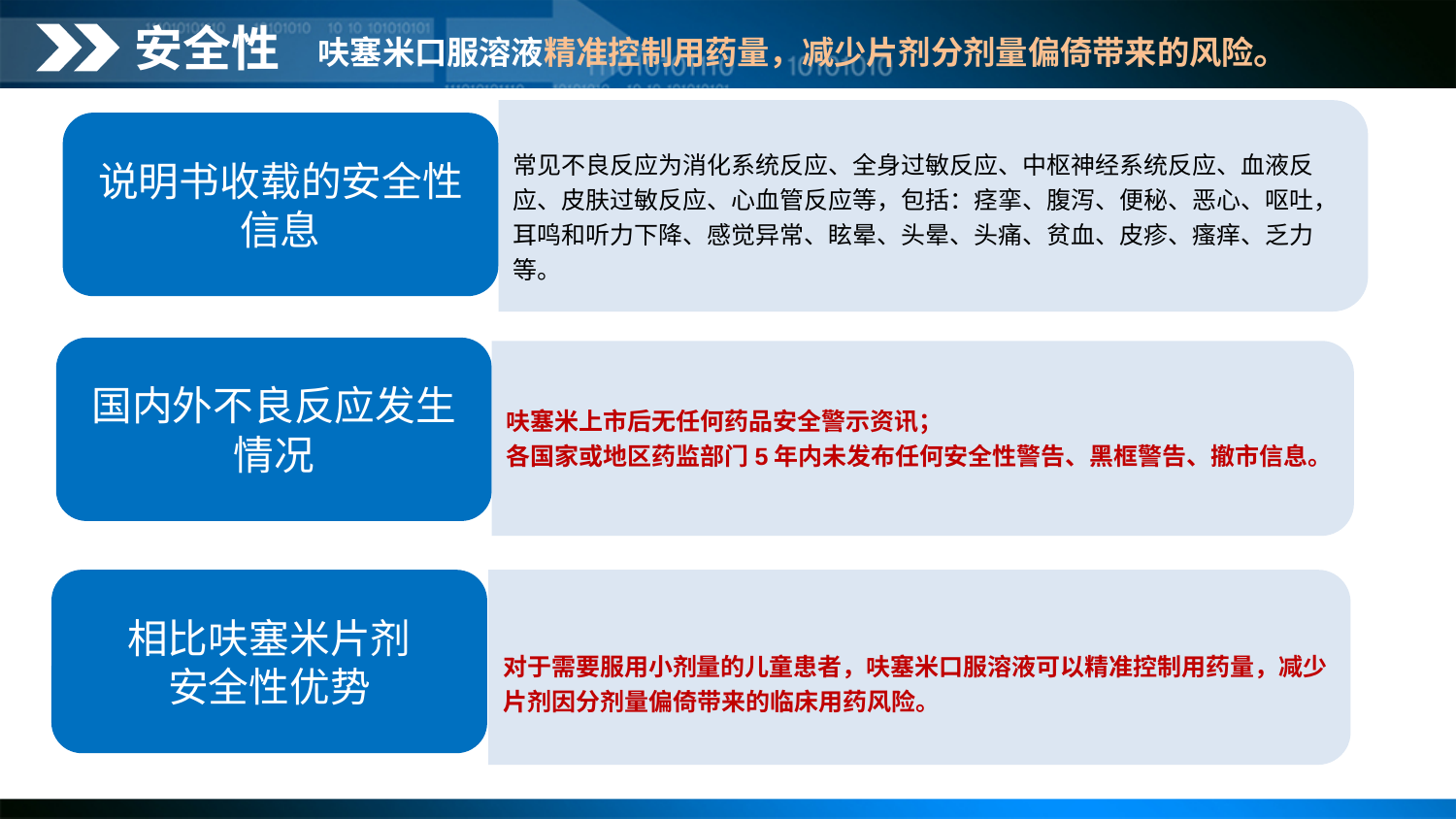

安全性
呋塞米口服溶液精准控制用药量，减少片剂分剂量偏倚带来的风险。

常见不良反应为消化系统反应、全身过敏反应、中枢神经系统反应、血液反应、皮肤过敏反应、心血管反应等，包括：痉挛、腹泻、便秘、恶心、呕吐，耳鸣和听力下降、感觉异常、眩晕、头晕、头痛、贫血、皮疹、瘙痒、乏力等。

说明书收载的安全性信息
国内外不良反应发生情况

呋塞米上市后无任何药品安全警示资讯；
各国家或地区药监部门5年内未发布任何安全性警告、黑框警告、撤市信息。

相比呋塞米片剂
安全性优势

对于需要服用小剂量的儿童患者，呋塞米口服溶液可以精准控制用药量，减少片剂因分剂量偏倚带来的临床用药风险。